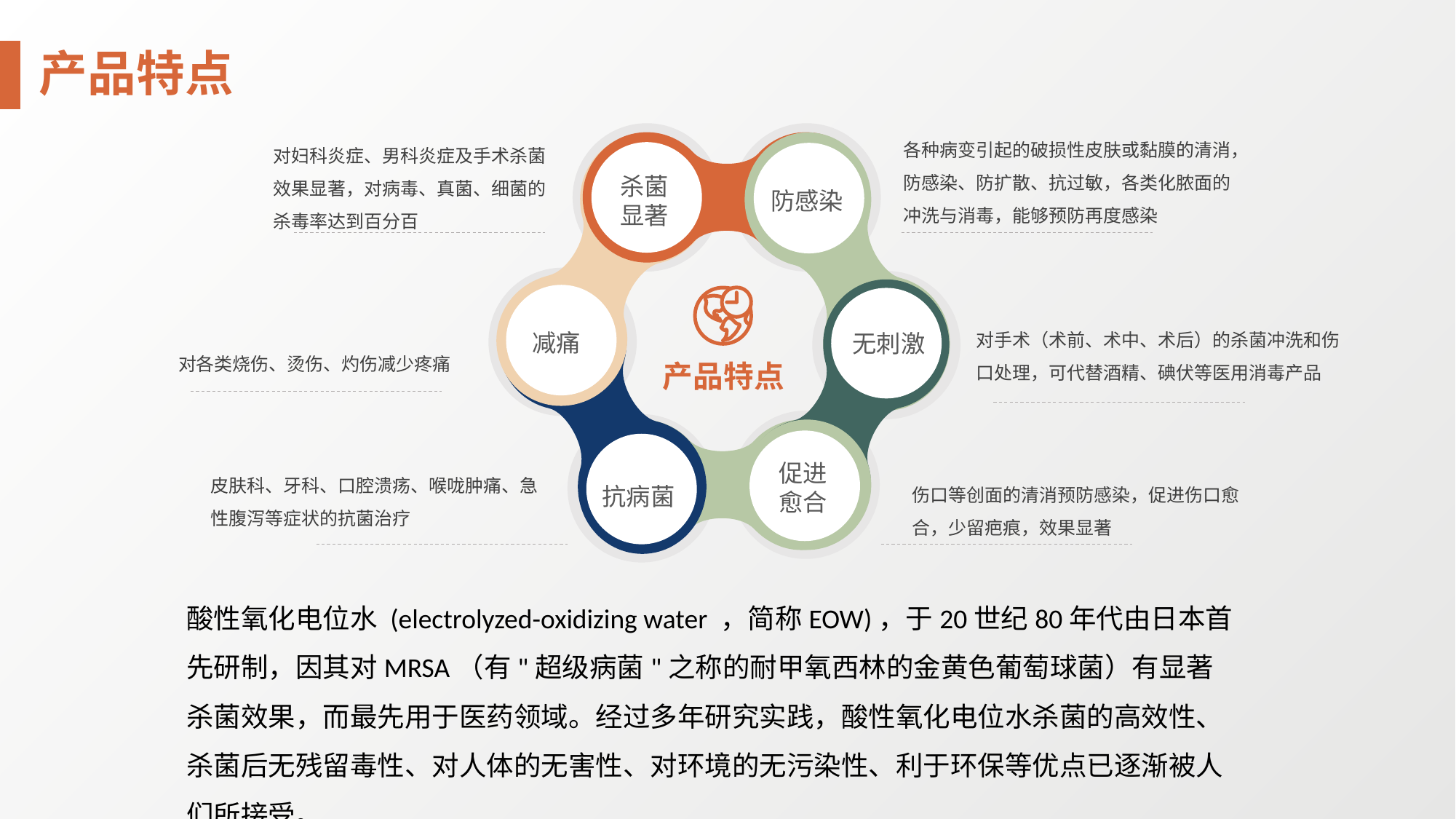

产品特点

各种病变引起的破损性皮肤或黏膜的清消，防感染、防扩散、抗过敏，各类化脓面的冲洗与消毒，能够预防再度感染
对妇科炎症、男科炎症及手术杀菌效果显著，对病毒、真菌、细菌的杀毒率达到百分百
杀菌
显著
防感染

对手术（术前、术中、术后）的杀菌冲洗和伤口处理，可代替酒精、碘伏等医用消毒产品

减痛
无刺激
对各类烧伤、烫伤、灼伤减少疼痛
产品特点
促进
愈合
皮肤科、牙科、口腔溃疡、喉咙肿痛、急性腹泻等症状的抗菌治疗
伤口等创面的清消预防感染，促进伤口愈合，少留疤痕，效果显著
抗病菌
酸性氧化电位水 (electrolyzed-oxidizing water ，简称EOW)，于20世纪80年代由日本首先研制，因其对MRSA（有"超级病菌"之称的耐甲氧西林的金黄色葡萄球菌）有显著杀菌效果，而最先用于医药领域。经过多年研究实践，酸性氧化电位水杀菌的高效性、杀菌后无残留毒性、对人体的无害性、对环境的无污染性、利于环保等优点已逐渐被人们所接受。